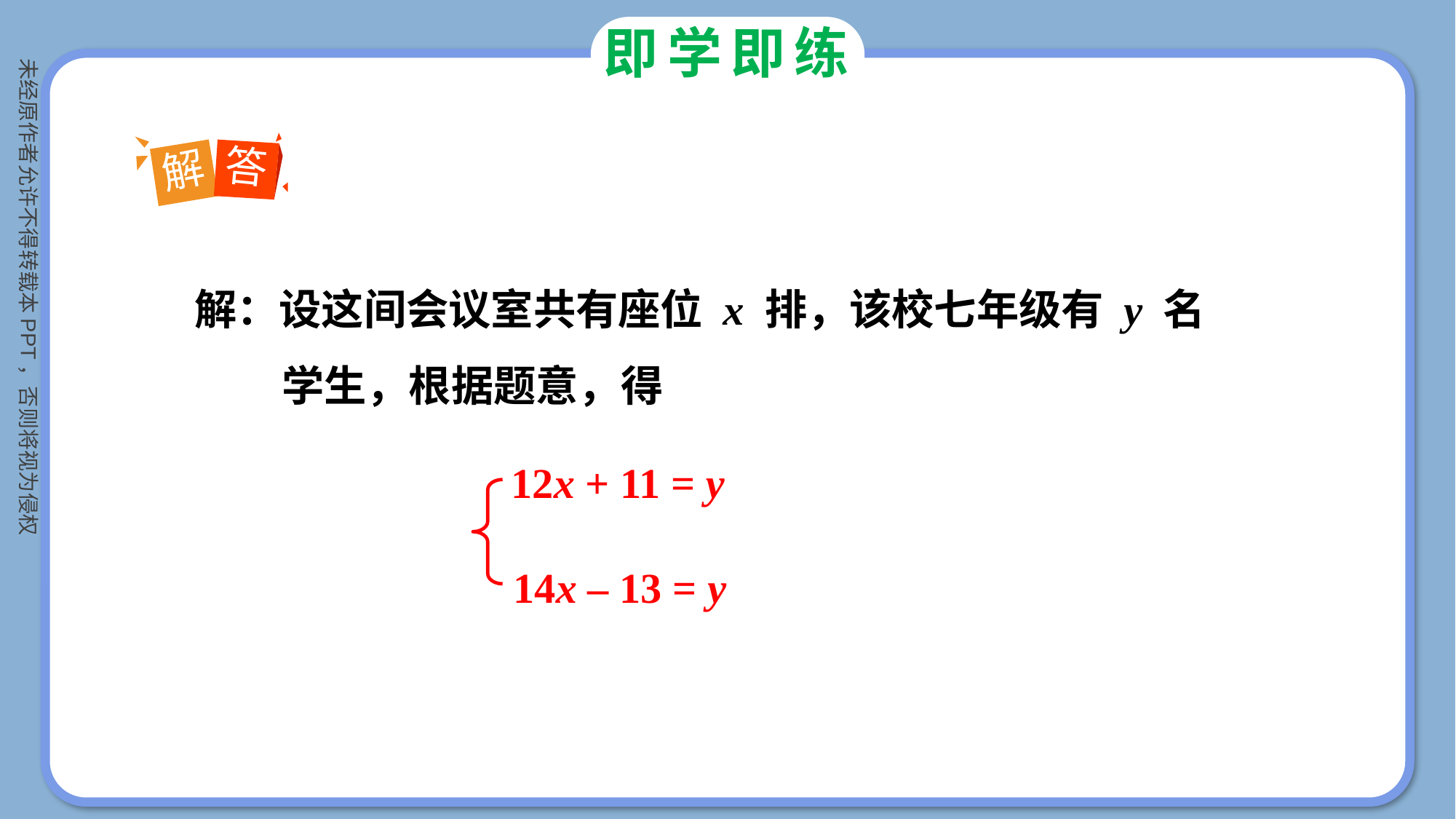

即学即练

答
解

解：设这间会议室共有座位 x 排，该校七年级有 y 名
        学生，根据题意，得
12x + 11 = y

14x – 13 = y